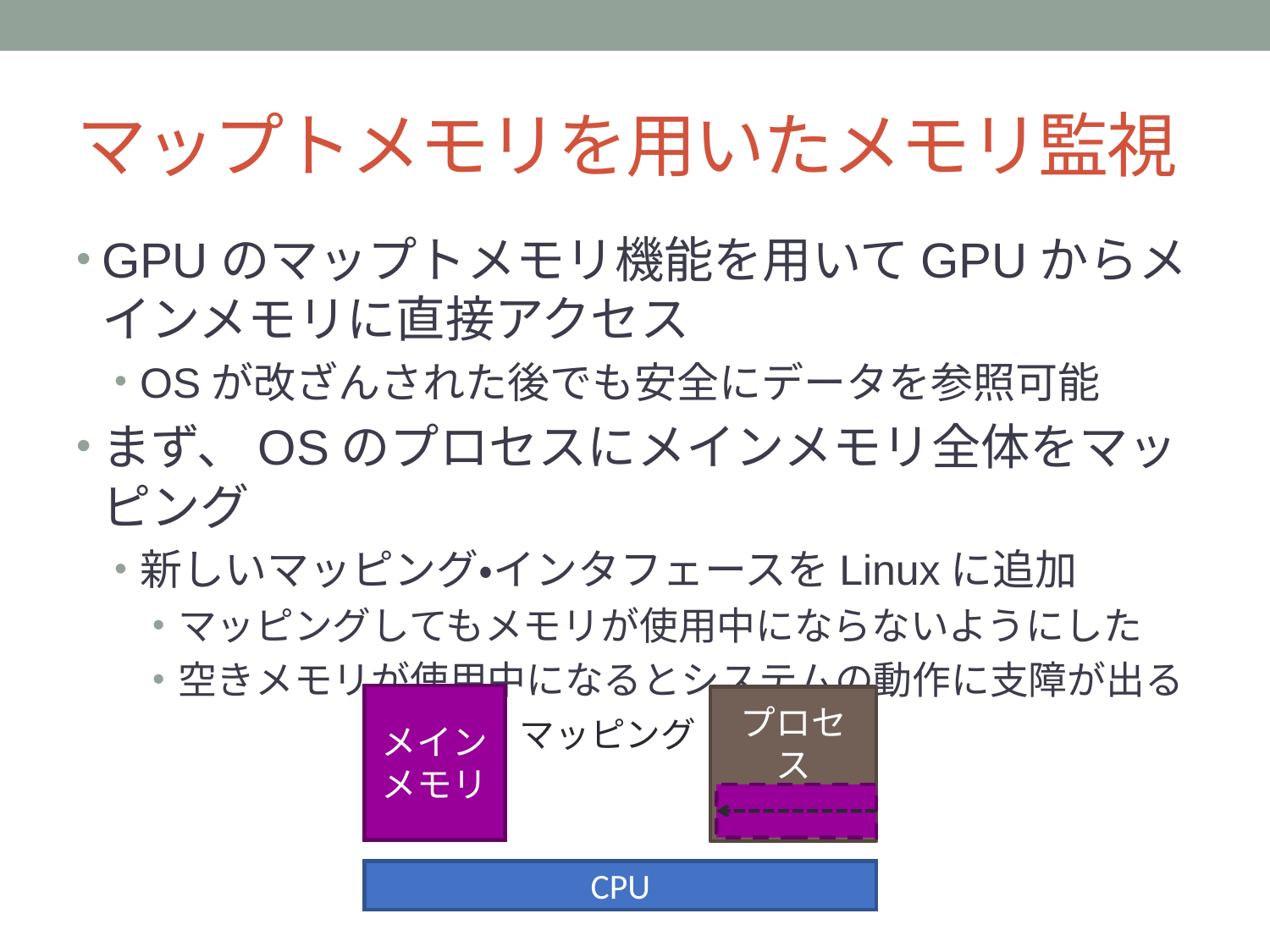

# マップトメモリを用いたメモリ監視
GPUのマップトメモリ機能を用いてGPUからメインメモリに直接アクセス
OSが改ざんされた後でも安全にデータを参照可能
まず、OSのプロセスにメインメモリ全体をマッピング
新しいマッピング・インタフェースをLinuxに追加
マッピングしてもメモリが使用中にならないようにした
空きメモリが使用中になるとシステムの動作に支障が出る

メイン
メモリ
プロセス

マッピング
CPU